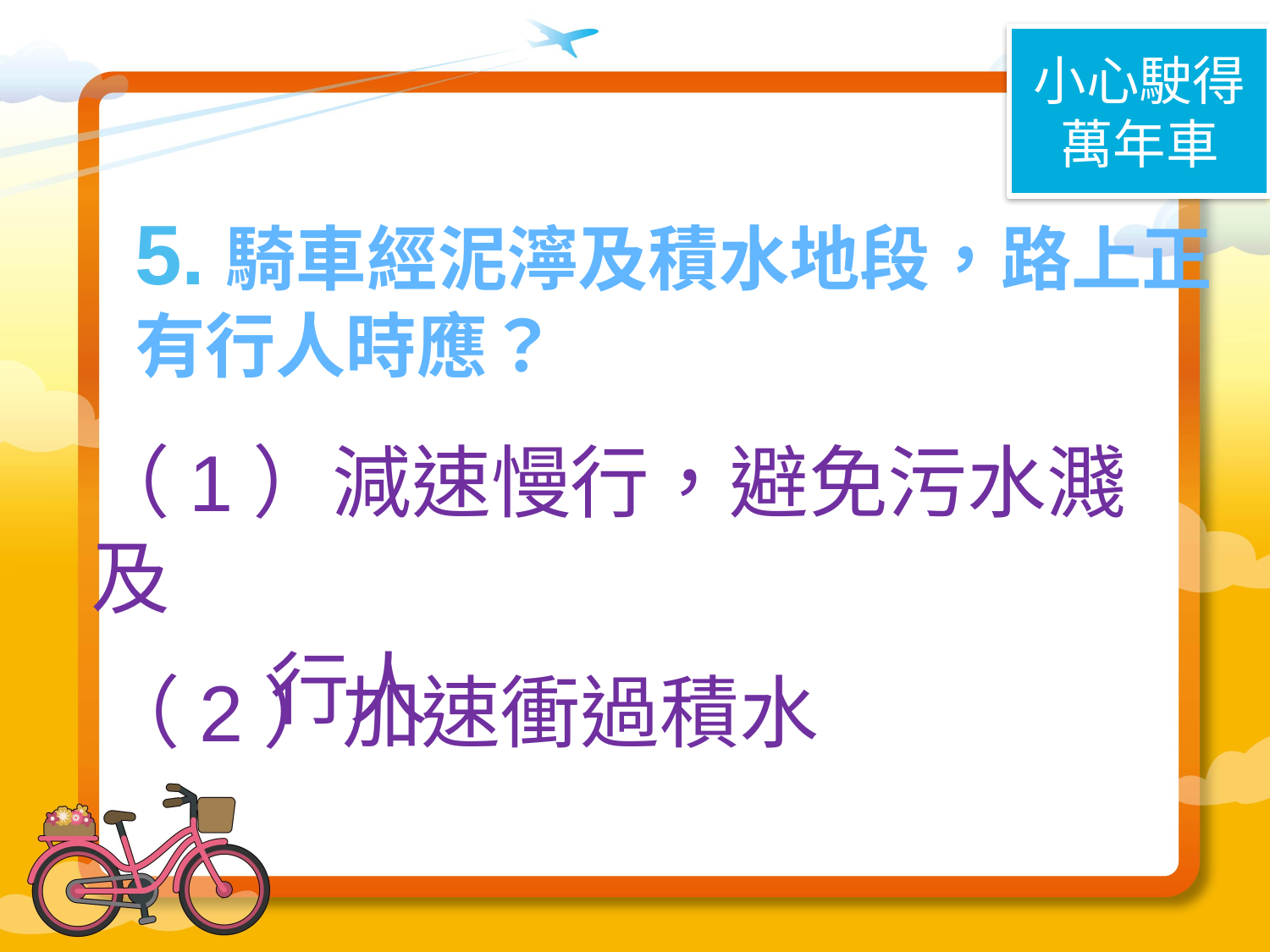

小心駛得萬年車
5.騎車經泥濘及積水地段，路上正有行人時應？
（1）減速慢行，避免污水濺及
         行人
（2）加速衝過積水